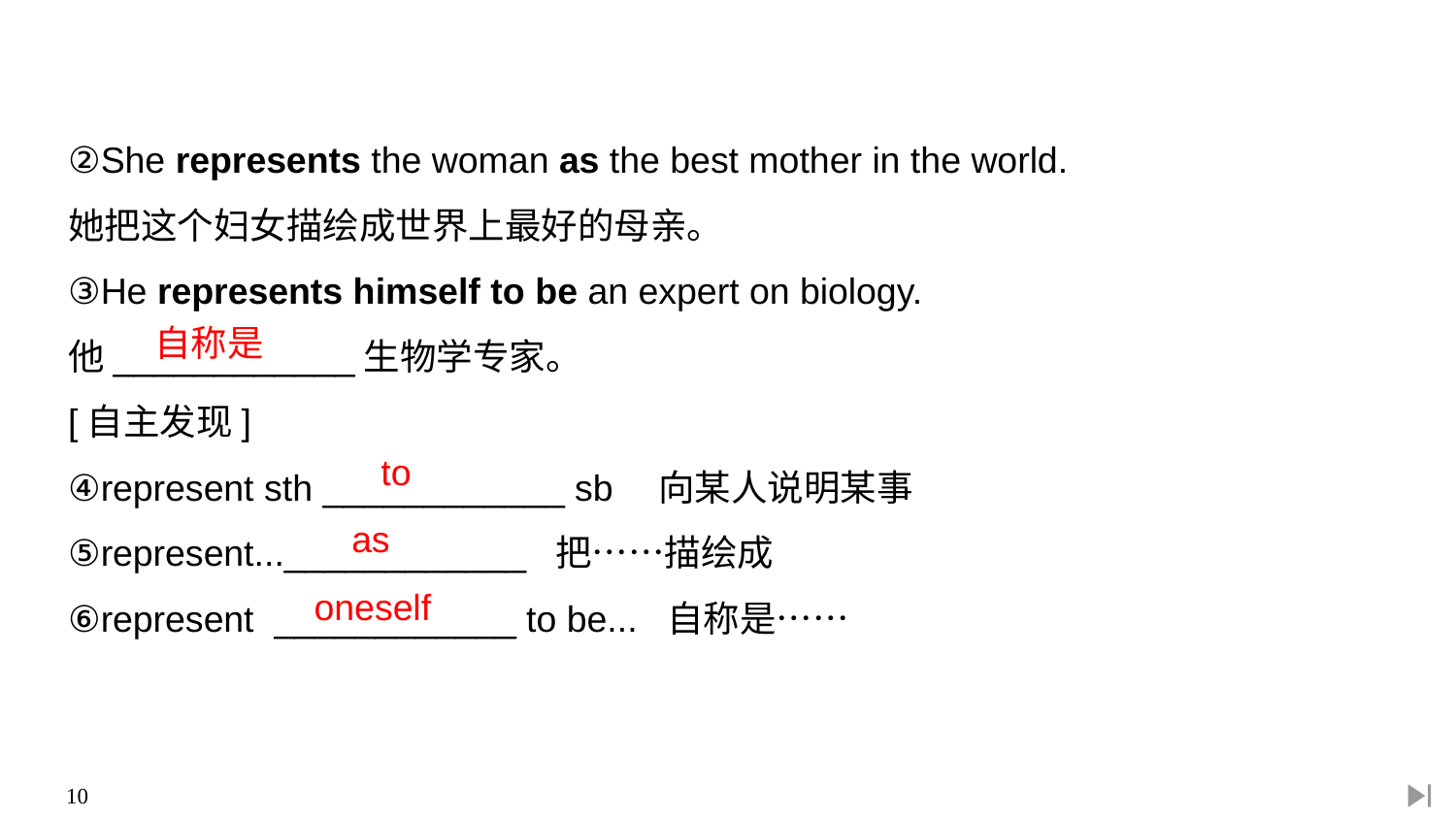

②She represents the woman as the best mother in the world.
她把这个妇女描绘成世界上最好的母亲。
③He represents himself to be an expert on biology.
他____________生物学专家。
[自主发现]
④represent sth ____________ sb　向某人说明某事
⑤represent...____________  把……描绘成
⑥represent  ____________ to be...  自称是……
自称是
to
as
oneself